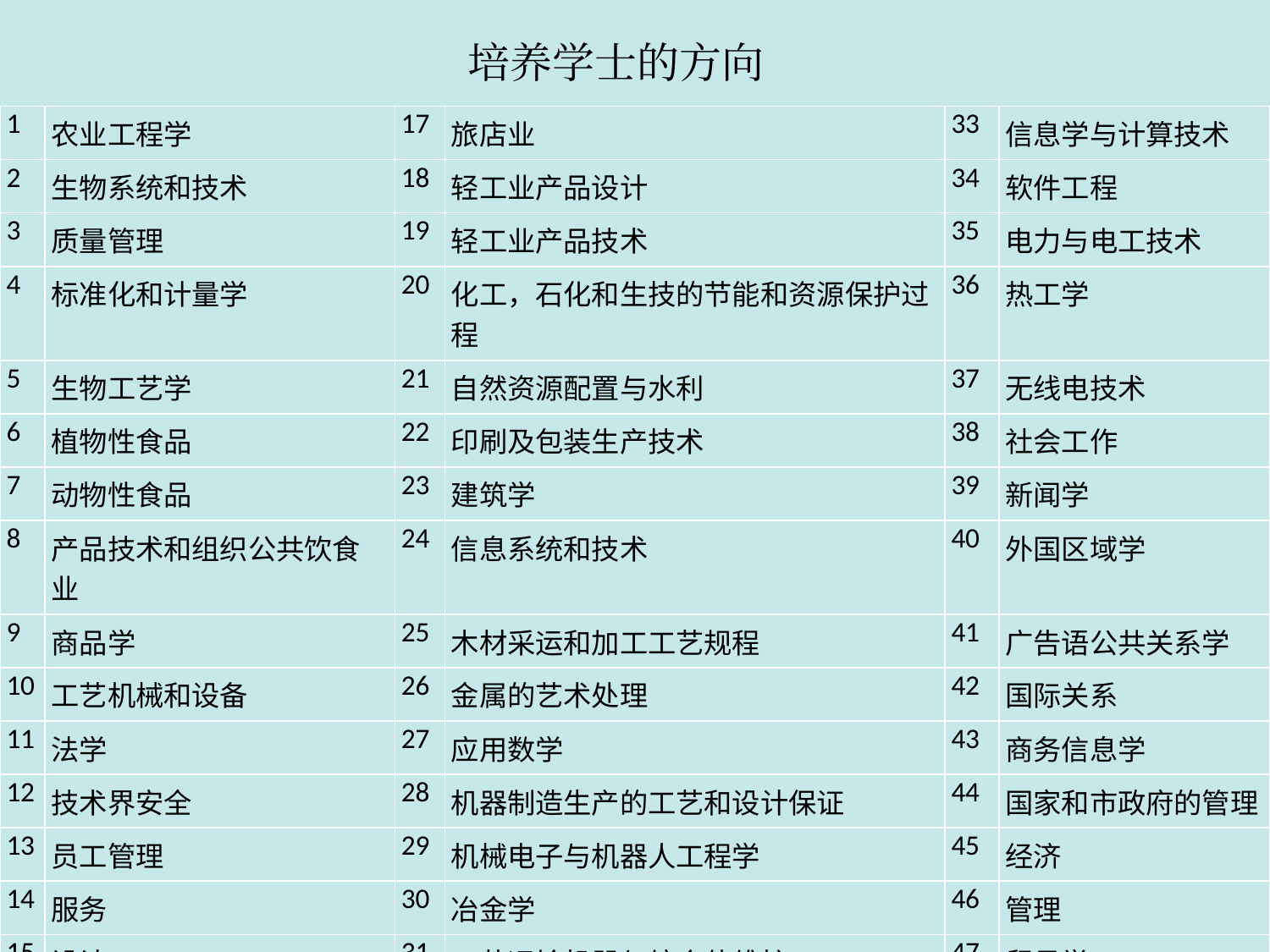

培养学士的方向
| 1 | 农业工程学 | 17 | 旅店业 | 33 | 信息学与计算技术 |
| --- | --- | --- | --- | --- | --- |
| 2 | 生物系统和技术 | 18 | 轻工业产品设计 | 34 | 软件工程 |
| 3 | 质量管理 | 19 | 轻工业产品技术 | 35 | 电力与电工技术 |
| 4 | 标准化和计量学 | 20 | 化工，石化和生技的节能和资源保护过程 | 36 | 热工学 |
| 5 | 生物工艺学 | 21 | 自然资源配置与水利 | 37 | 无线电技术 |
| 6 | 植物性食品 | 22 | 印刷及包装生产技术 | 38 | 社会工作 |
| 7 | 动物性食品 | 23 | 建筑学 | 39 | 新闻学 |
| 8 | 产品技术和组织公共饮食业 | 24 | 信息系统和技术 | 40 | 外国区域学 |
| 9 | 商品学 | 25 | 木材采运和加工工艺规程 | 41 | 广告语公共关系学 |
| 10 | 工艺机械和设备 | 26 | 金属的艺术处理 | 42 | 国际关系 |
| 11 | 法学 | 27 | 应用数学 | 43 | 商务信息学 |
| 12 | 技术界安全 | 28 | 机器制造生产的工艺和设计保证 | 44 | 国家和市政府的管理 |
| 13 | 员工管理 | 29 | 机械电子与机器人工程学 | 45 | 经济 |
| 14 | 服务 | 30 | 冶金学 | 46 | 管理 |
| 15 | 设计 | 31 | 工艺运输机器与综合体维护 | 47 | 贸易学 |
| 16 | 旅游 | 32 | 信息系统软件管理 | 48 | 实用信息 |